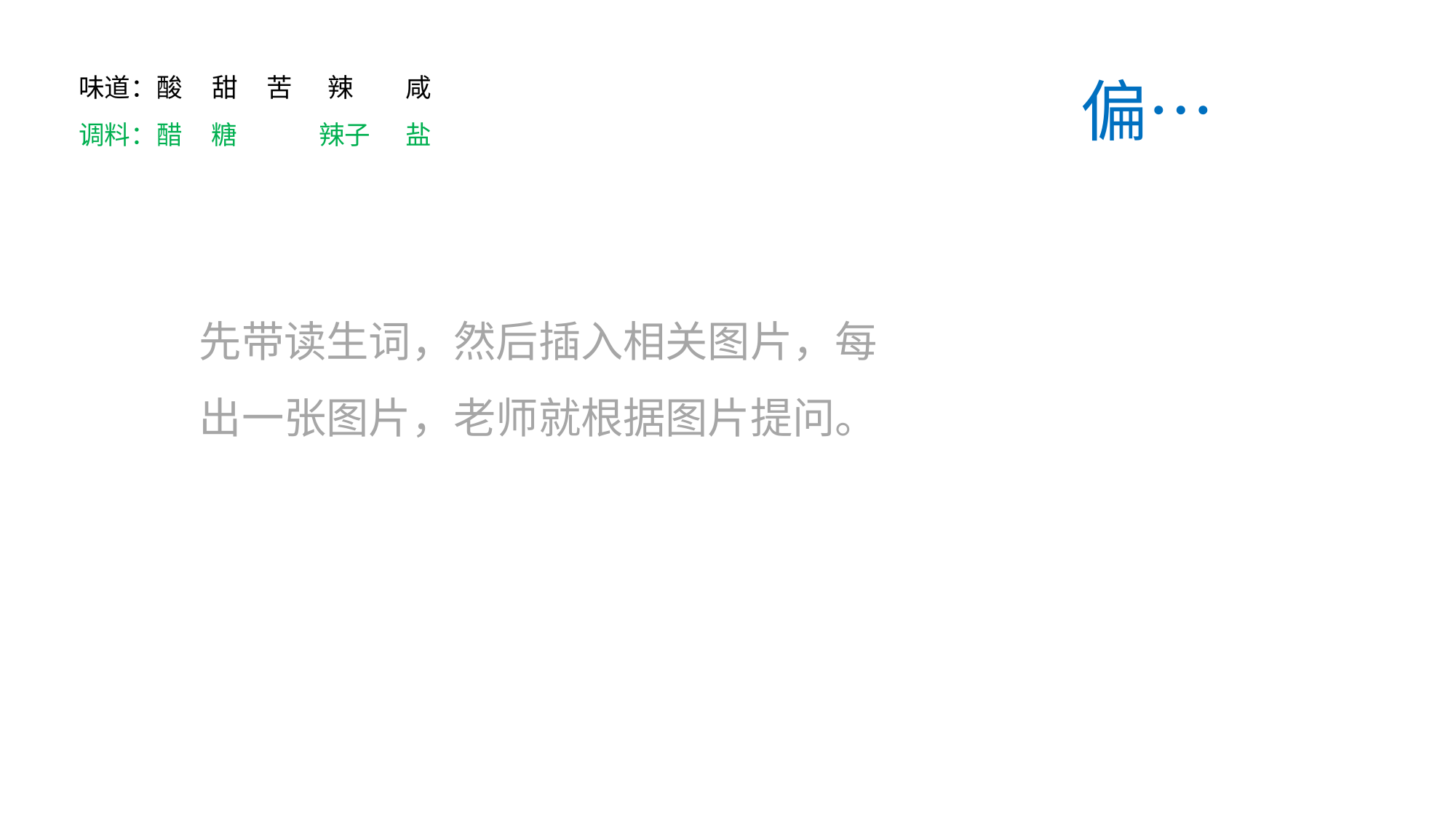

# 味道：酸     甜     苦      辣         咸 调料：醋     糖              辣子      盐
偏…
先带读生词，然后插入相关图片，每出一张图片，老师就根据图片提问。